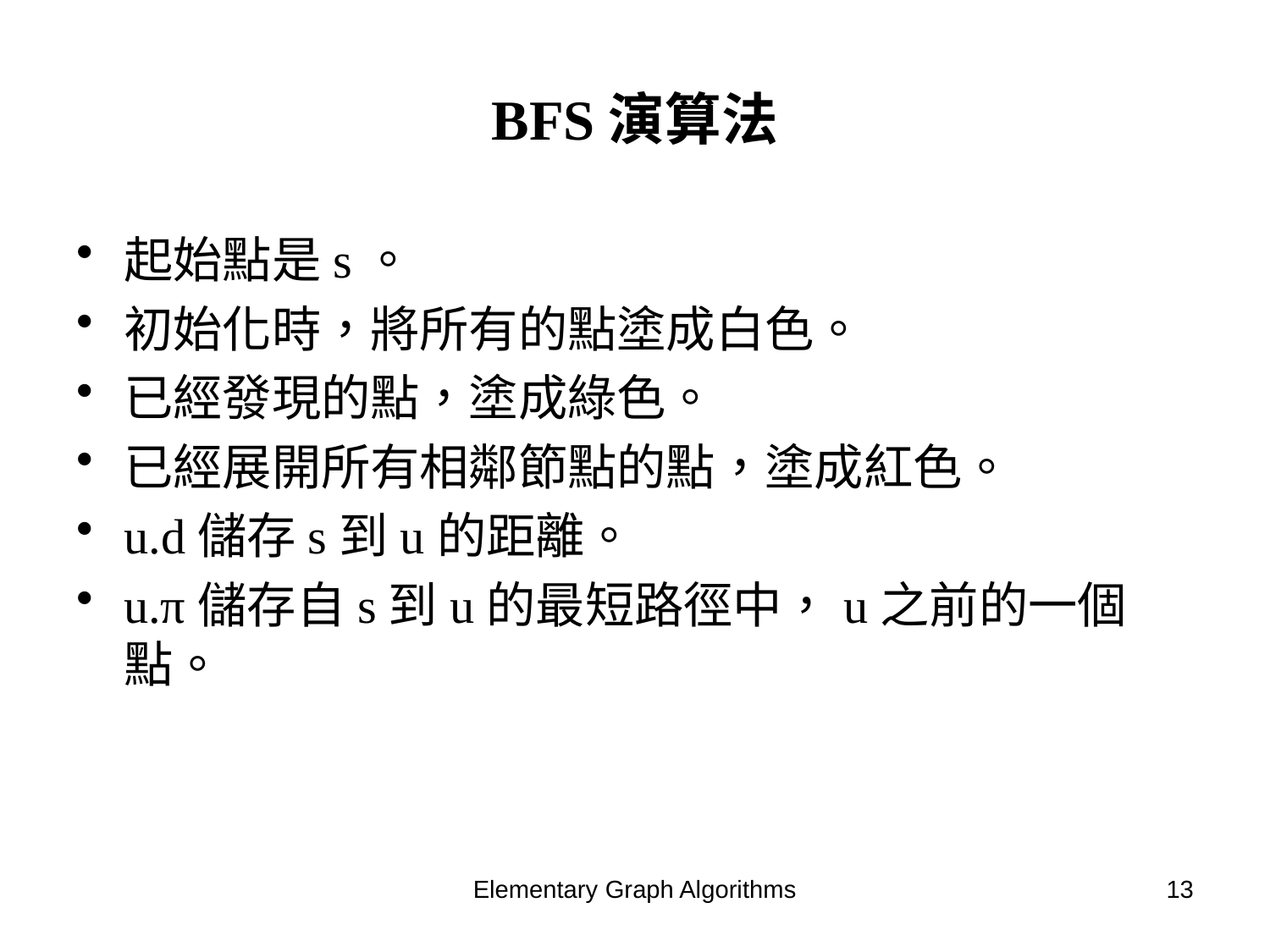

# BFS演算法
起始點是s。
初始化時，將所有的點塗成白色。
已經發現的點，塗成綠色。
已經展開所有相鄰節點的點，塗成紅色。
u.d儲存s到u的距離。
u.π儲存自s到u的最短路徑中，u之前的一個點。

Elementary Graph Algorithms
13